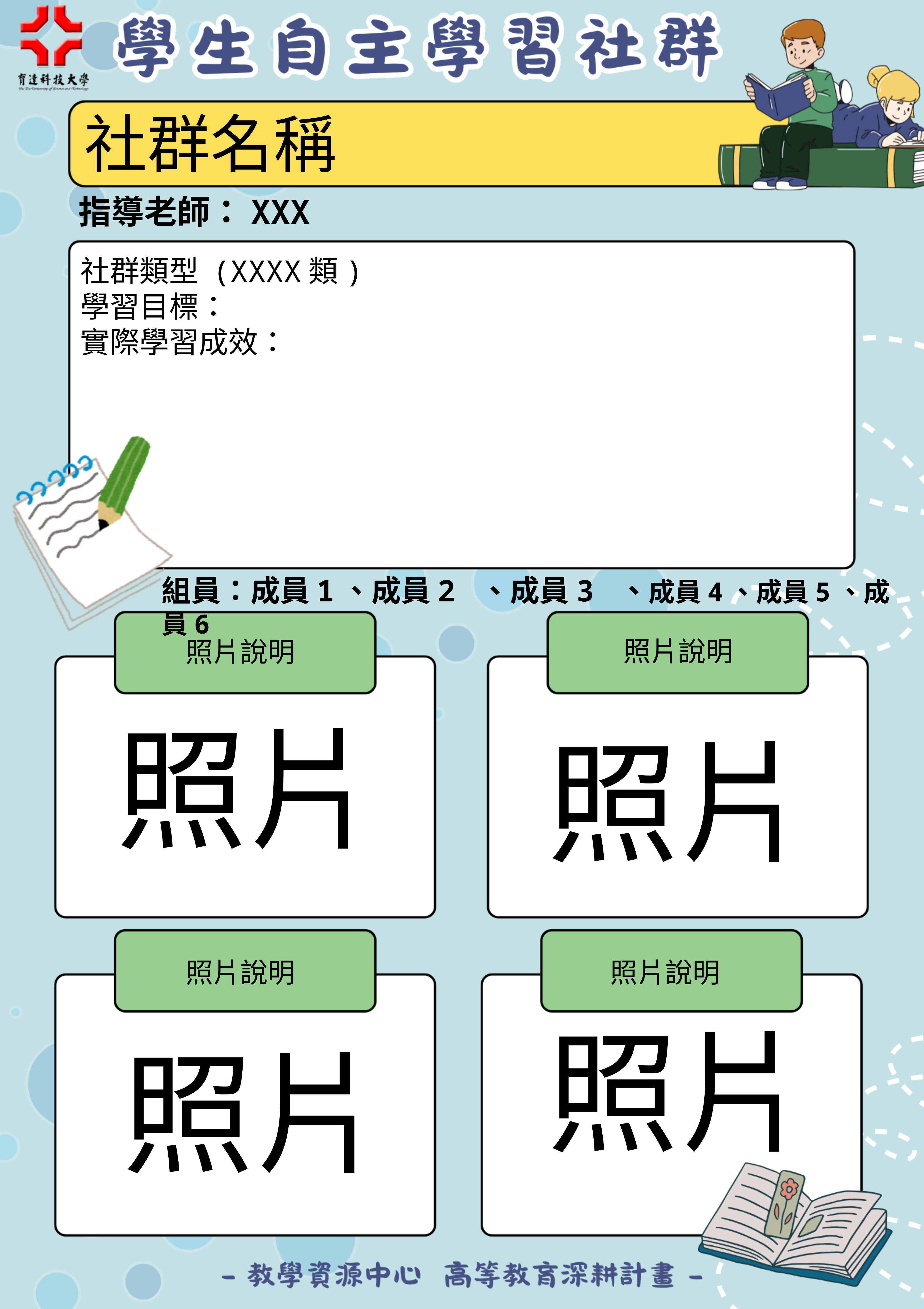

社群名稱
指導老師：XXX
社群類型 (XXXX類)
學習目標：
實際學習成效：
組員：成員1、成員2 、成員3 、成員4、成員5、成員6
照片說明
照片說明
照片
照片
照片說明
照片說明
照片
照片